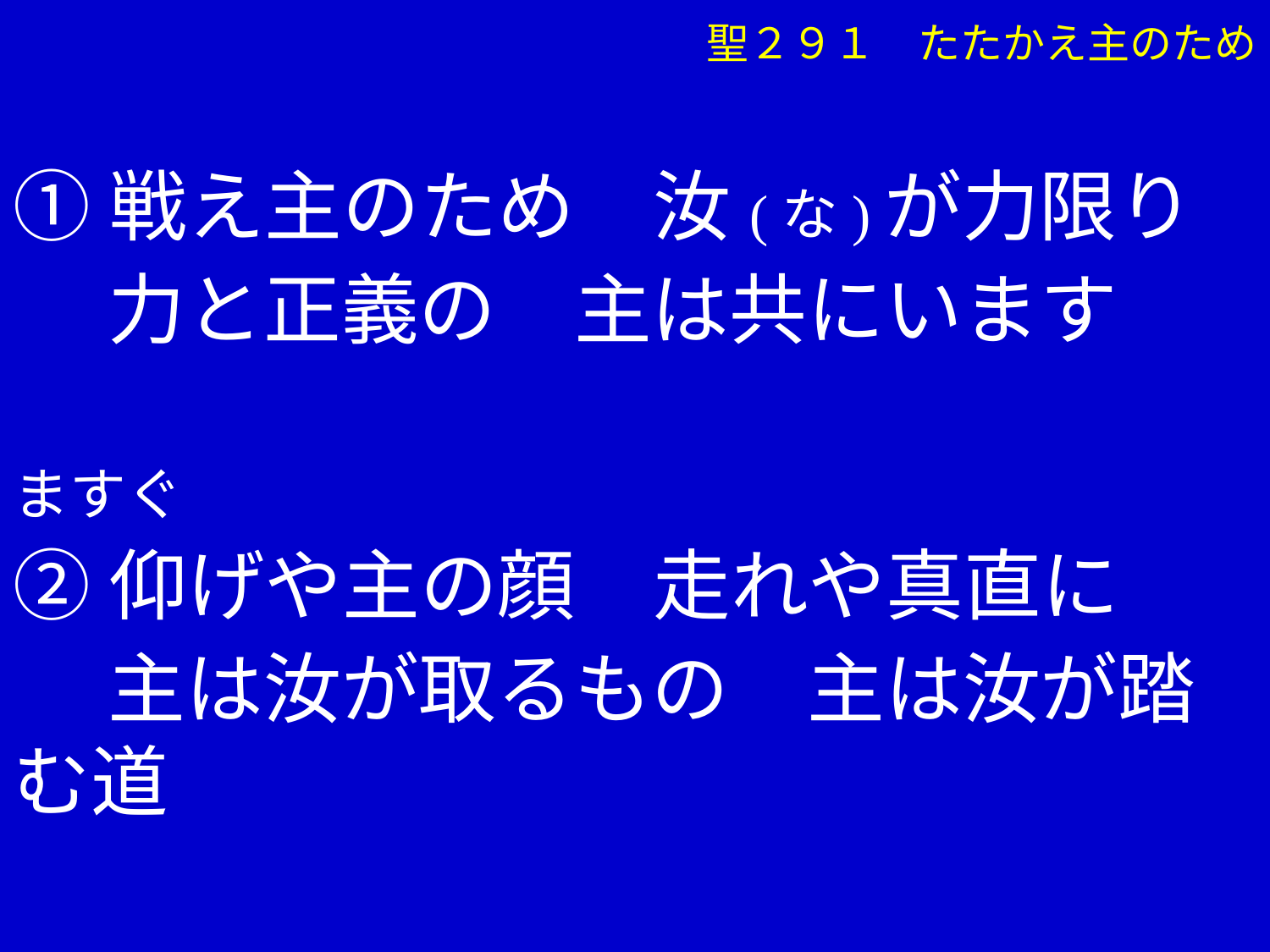

聖２９１　たたかえ主のため

①戦え主のため　汝(な)が力限り
　 力と正義の　主は共にいます

　　　　　　　　　　　　　　　　　　　　　　ますぐ
②仰げや主の顔　走れや真直に
　 主は汝が取るもの　主は汝が踏む道